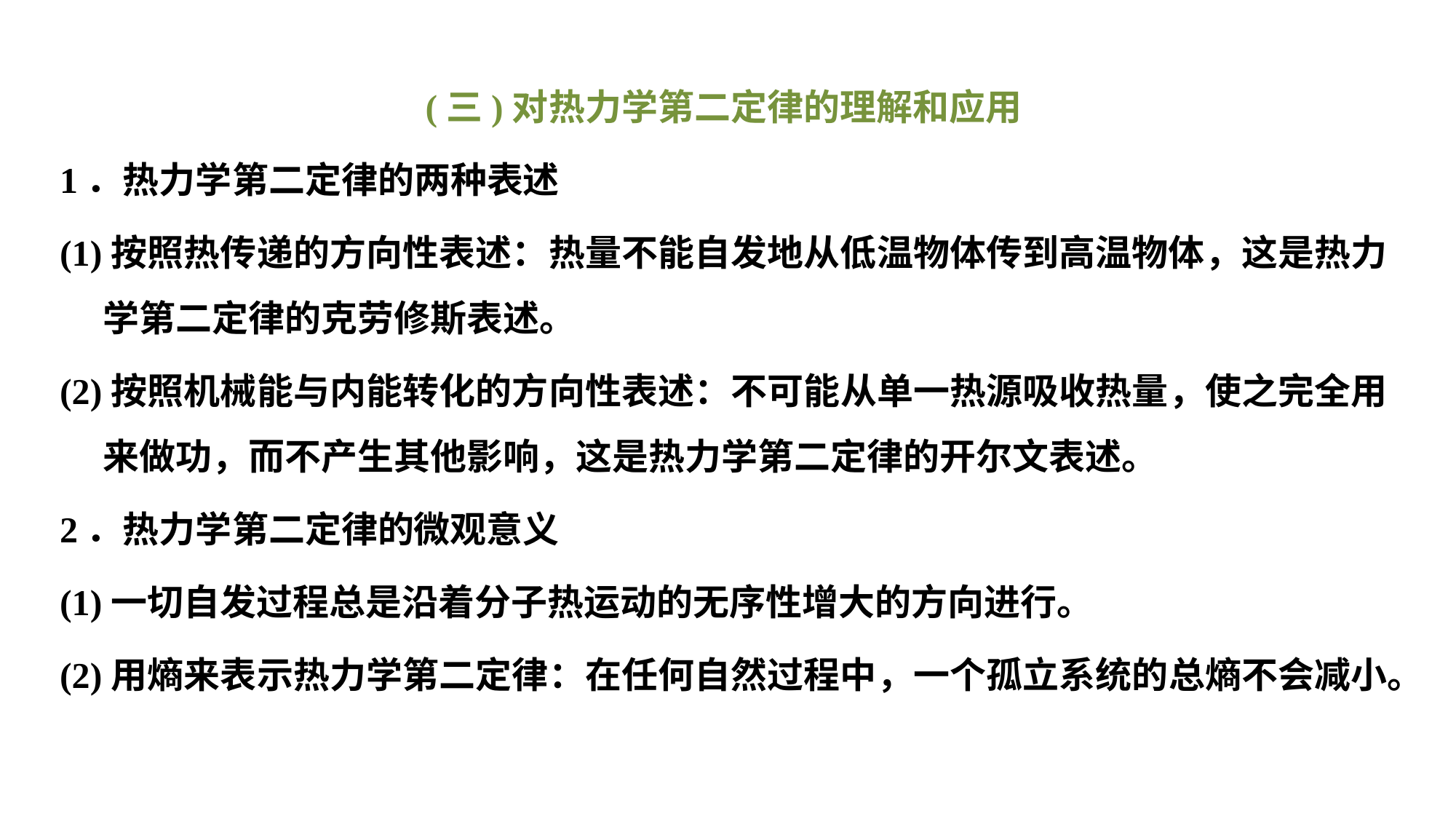

(三)对热力学第二定律的理解和应用
1．热力学第二定律的两种表述
(1)按照热传递的方向性表述：热量不能自发地从低温物体传到高温物体，这是热力学第二定律的克劳修斯表述。
(2)按照机械能与内能转化的方向性表述：不可能从单一热源吸收热量，使之完全用来做功，而不产生其他影响，这是热力学第二定律的开尔文表述。
2．热力学第二定律的微观意义
(1)一切自发过程总是沿着分子热运动的无序性增大的方向进行。
(2)用熵来表示热力学第二定律：在任何自然过程中，一个孤立系统的总熵不会减小。